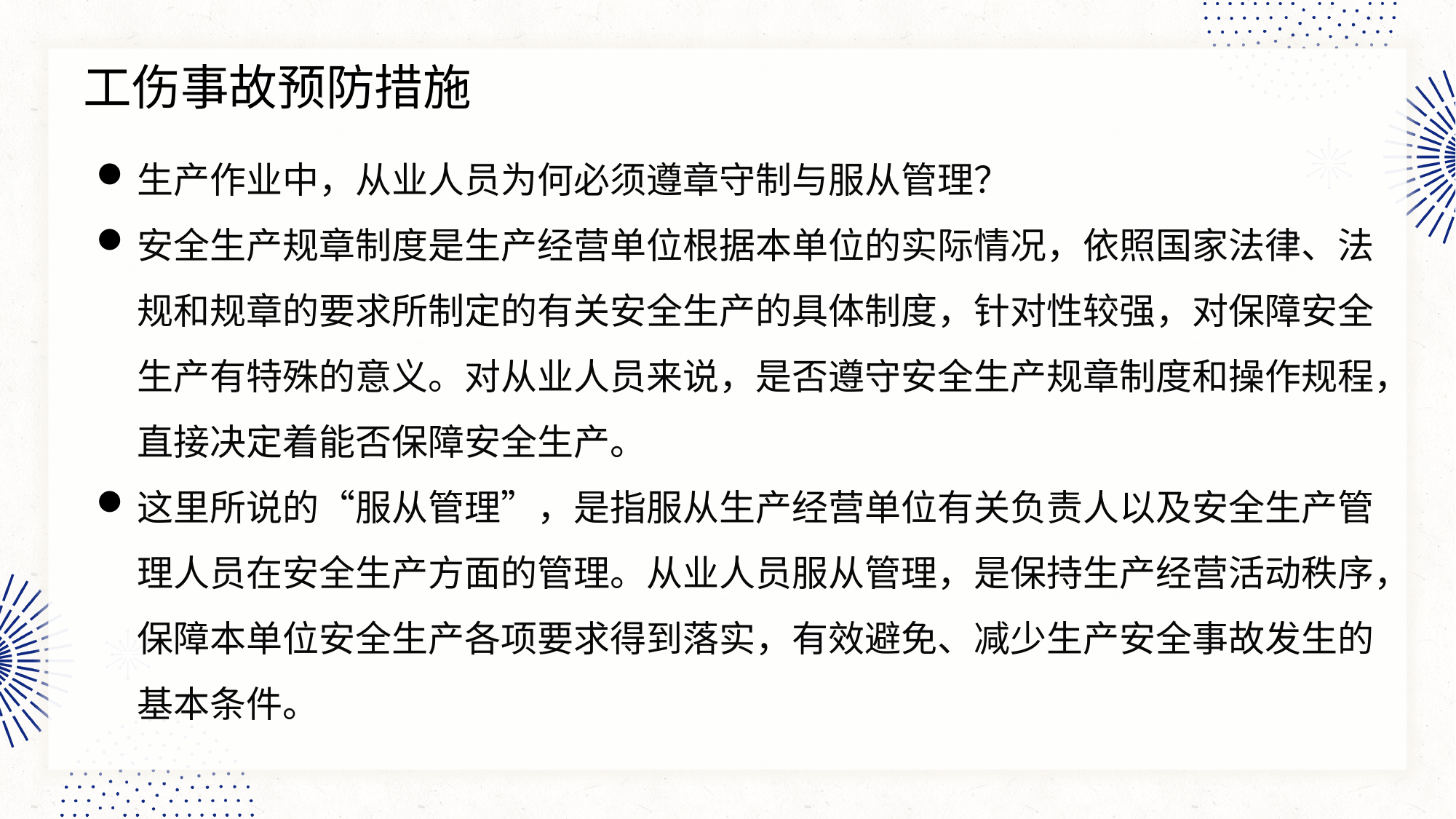

工伤事故预防措施
生产作业中，从业人员为何必须遵章守制与服从管理？
安全生产规章制度是生产经营单位根据本单位的实际情况，依照国家法律、法规和规章的要求所制定的有关安全生产的具体制度，针对性较强，对保障安全生产有特殊的意义。对从业人员来说，是否遵守安全生产规章制度和操作规程，直接决定着能否保障安全生产。
这里所说的“服从管理”，是指服从生产经营单位有关负责人以及安全生产管理人员在安全生产方面的管理。从业人员服从管理，是保持生产经营活动秩序，保障本单位安全生产各项要求得到落实，有效避免、减少生产安全事故发生的基本条件。